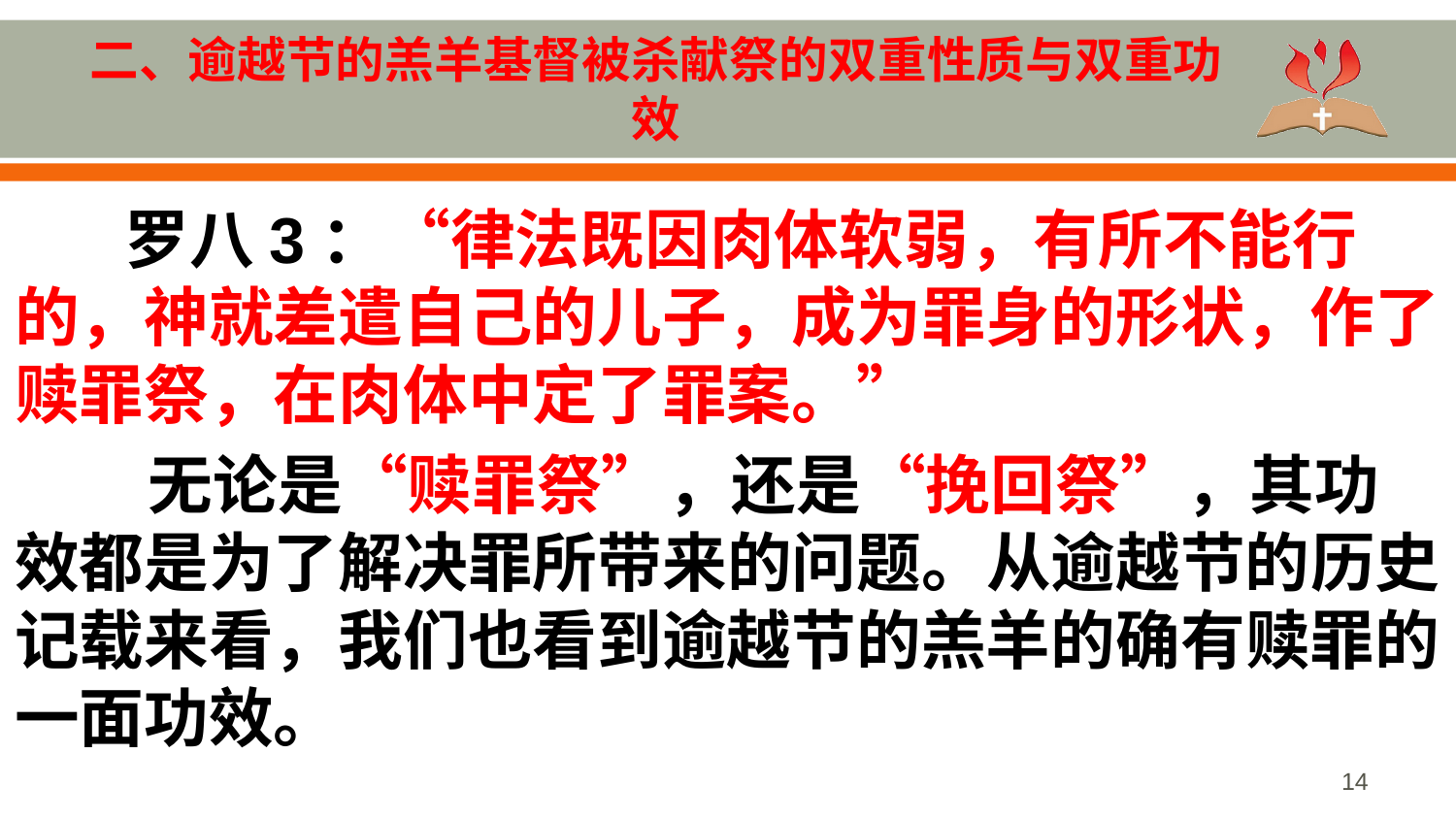

# 二、逾越节的羔羊基督被杀献祭的双重性质与双重功效
         罗八3：“律法既因肉体软弱，有所不能行的，神就差遣自己的儿子，成为罪身的形状，作了赎罪祭，在肉体中定了罪案。”
        无论是“赎罪祭”，还是“挽回祭”，其功效都是为了解决罪所带来的问题。从逾越节的历史记载来看，我们也看到逾越节的羔羊的确有赎罪的一面功效。
14